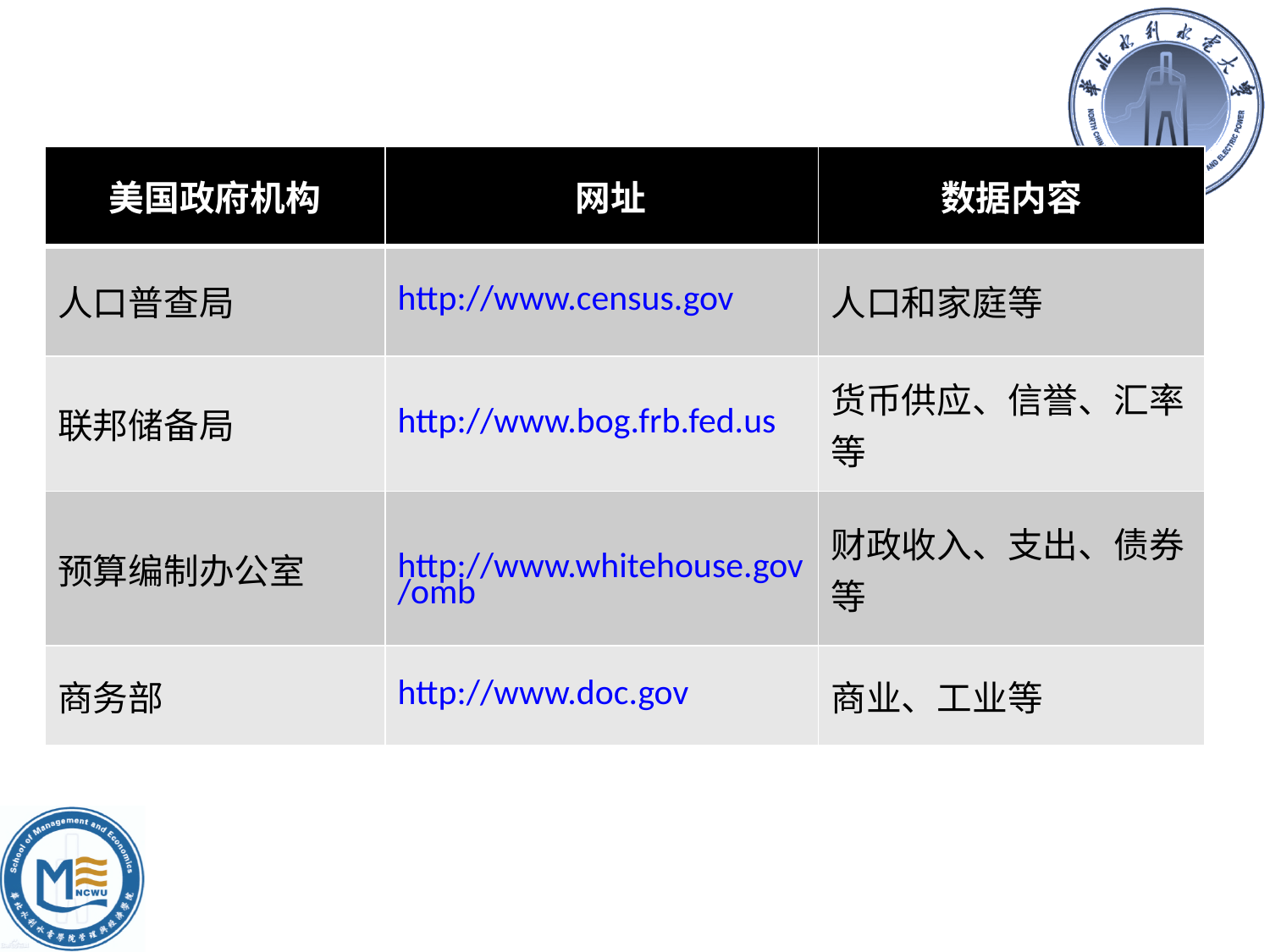

| 美国政府机构 | 网址 | 数据内容 |
| --- | --- | --- |
| 人口普查局 | http://www.census.gov | 人口和家庭等 |
| 联邦储备局 | http://www.bog.frb.fed.us | 货币供应、信誉、汇率等 |
| 预算编制办公室 | http://www.whitehouse.gov/omb | 财政收入、支出、债券等 |
| 商务部 | http://www.doc.gov | 商业、工业等 |